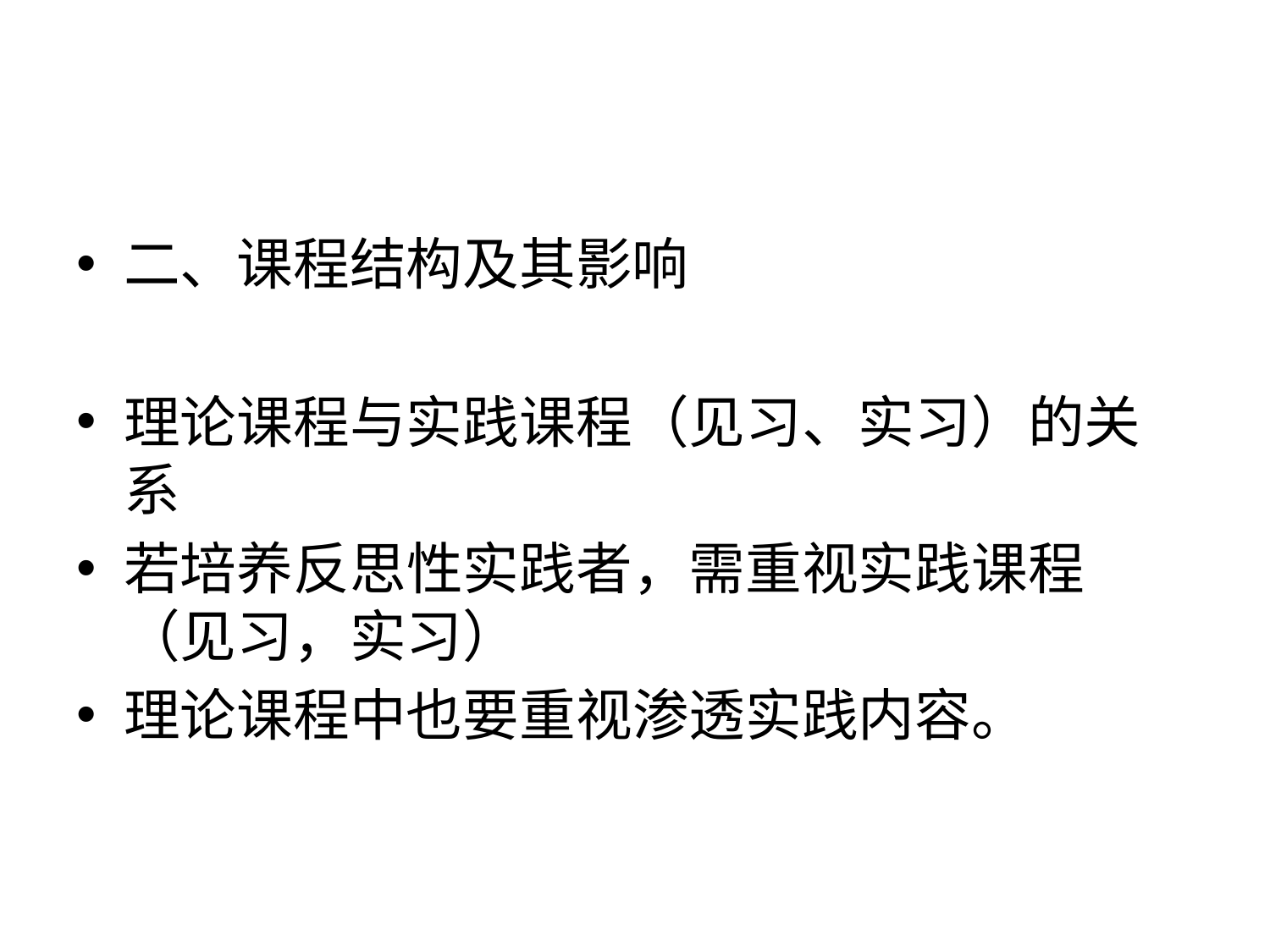

#
二、课程结构及其影响

理论课程与实践课程（见习、实习）的关系
若培养反思性实践者，需重视实践课程（见习，实习）
理论课程中也要重视渗透实践内容。